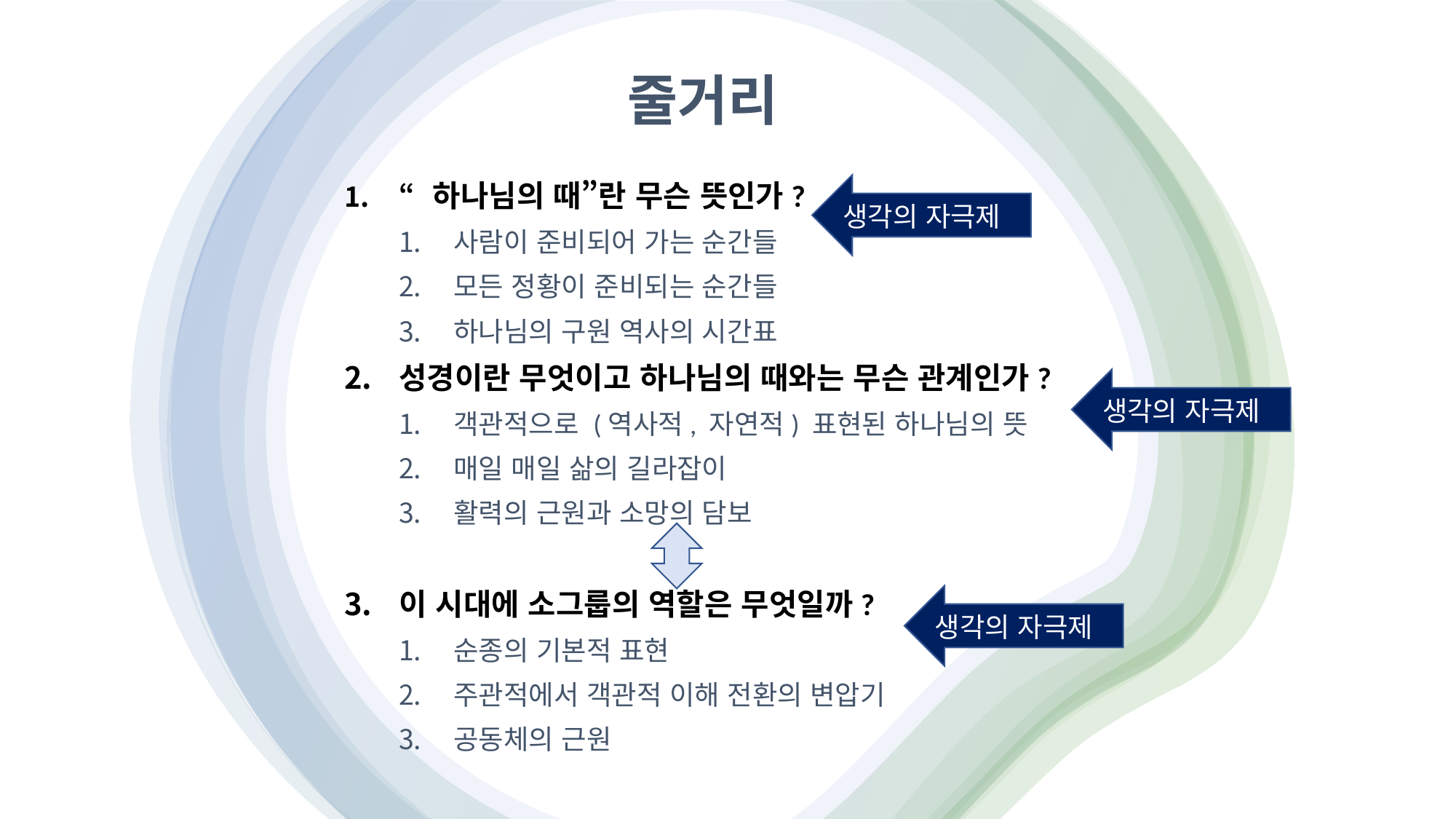

# 줄거리

생각의 자극제

생각의 자극제

생각의 자극제
“하나님의 때”란 무슨 뜻인가?
사람이 준비되어 가는 순간들
모든 정황이 준비되는 순간들
하나님의 구원 역사의 시간표
성경이란 무엇이고 하나님의 때와는 무슨 관계인가?
객관적으로 (역사적, 자연적) 표현된 하나님의 뜻
매일 매일 삶의 길라잡이
활력의 근원과 소망의 담보

이 시대에 소그룹의 역할은 무엇일까?
순종의 기본적 표현
주관적에서 객관적 이해 전환의 변압기
공동체의 근원